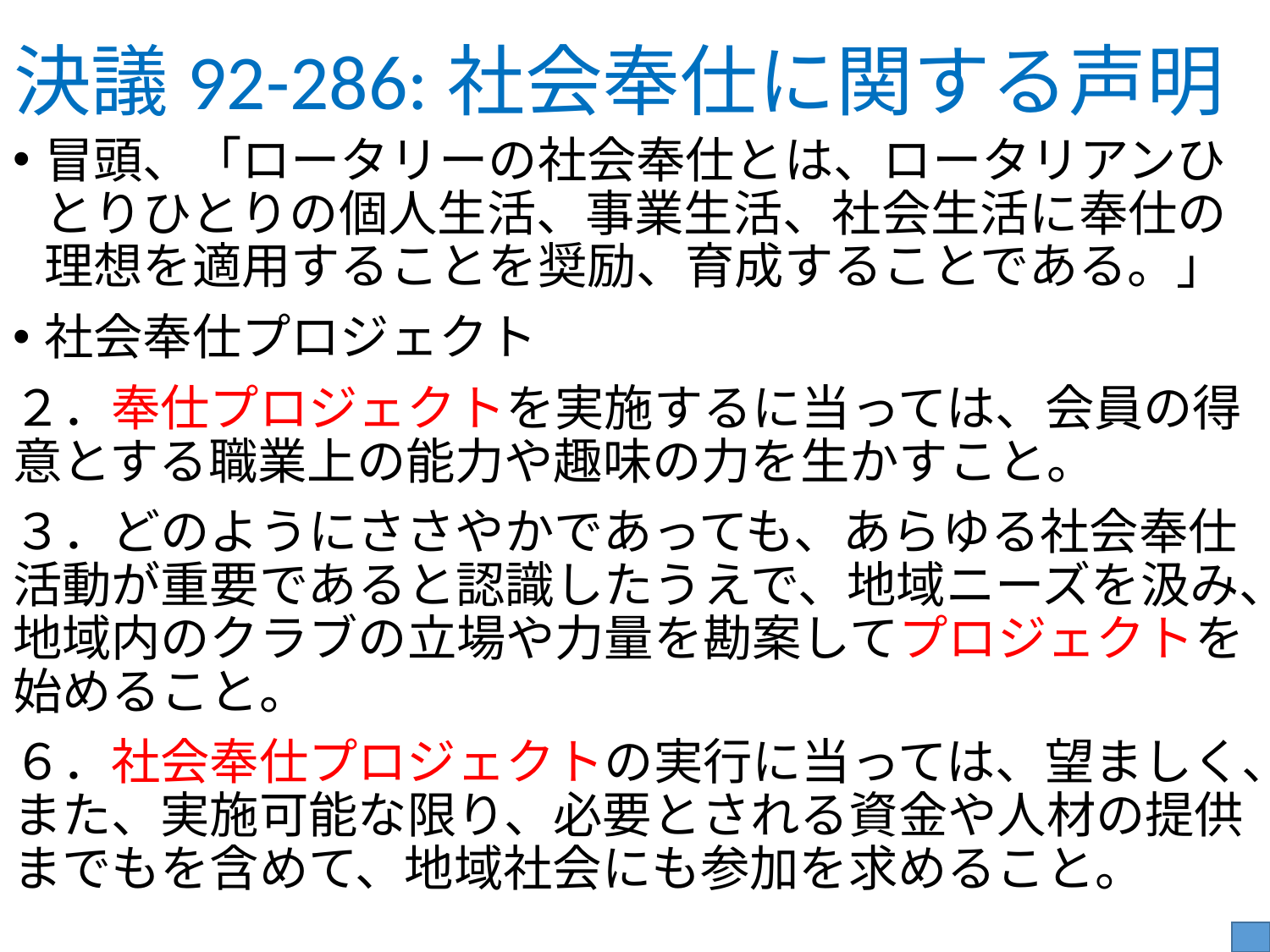

# 決議92-286:社会奉仕に関する声明
冒頭、「ロータリーの社会奉仕とは、ロータリアンひとりひとりの個人生活、事業生活、社会生活に奉仕の理想を適用することを奨励、育成することである。」
社会奉仕プロジェクト
２．奉仕プロジェクトを実施するに当っては、会員の得意とする職業上の能力や趣味の力を生かすこと。
３．どのようにささやかであっても、あらゆる社会奉仕活動が重要であると認識したうえで、地域ニーズを汲み、地域内のクラブの立場や力量を勘案してプロジェクトを始めること。
６．社会奉仕プロジェクトの実行に当っては、望ましく、また、実施可能な限り、必要とされる資金や人材の提供までもを含めて、地域社会にも参加を求めること。